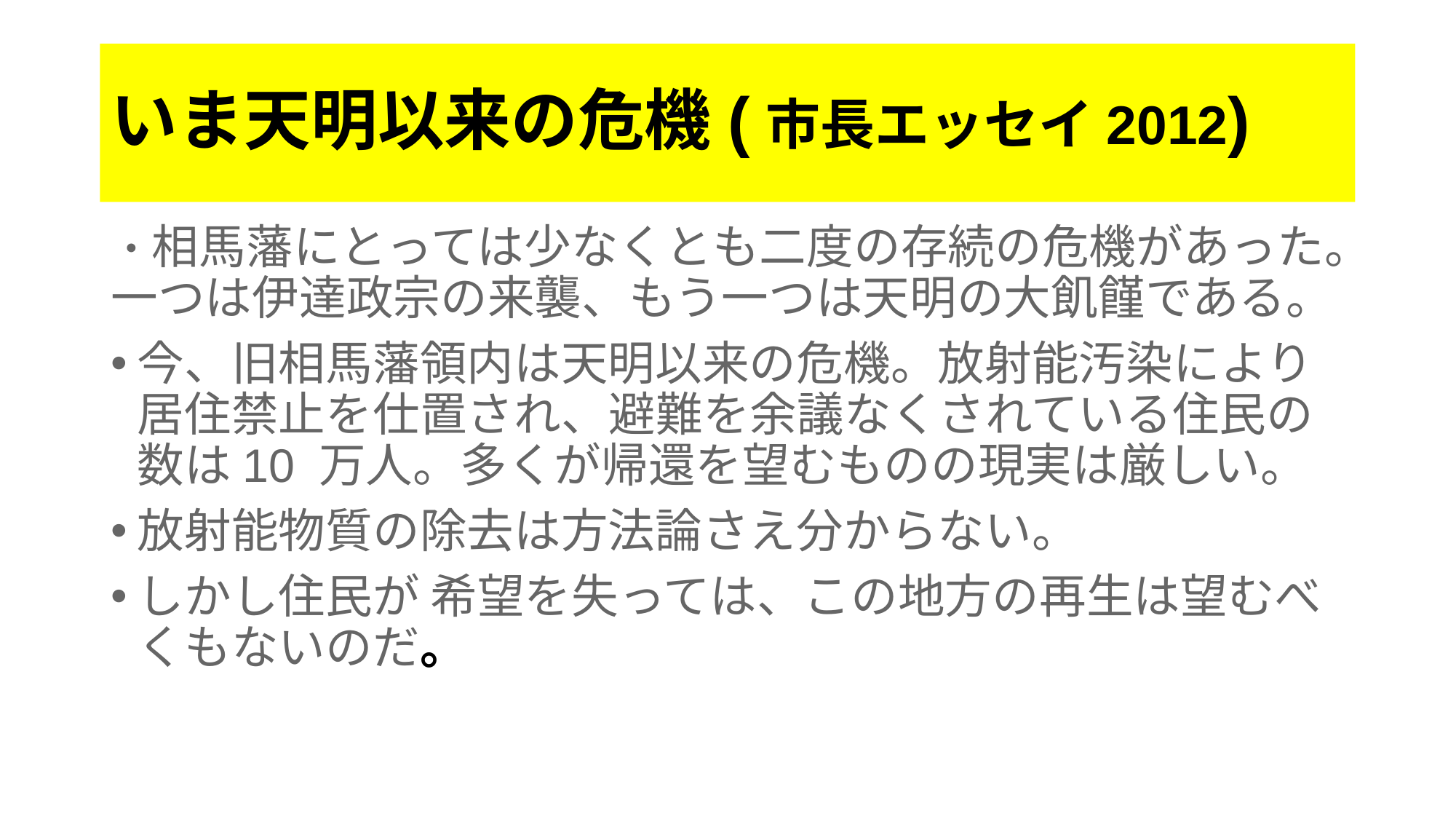

# いま天明以来の危機(市長エッセイ2012)
・相馬藩にとっては少なくとも二度の存続の危機があった。一つは伊達政宗の来襲、もう一つは天明の大飢饉である。
今、旧相馬藩領内は天明以来の危機。放射能汚染により居住禁止を仕置され、避難を余議なくされている住民の数は10 万人。多くが帰還を望むものの現実は厳しい。
放射能物質の除去は方法論さえ分からない。
しかし住民が 希望を失っては、この地方の再生は望むべくもないのだ。